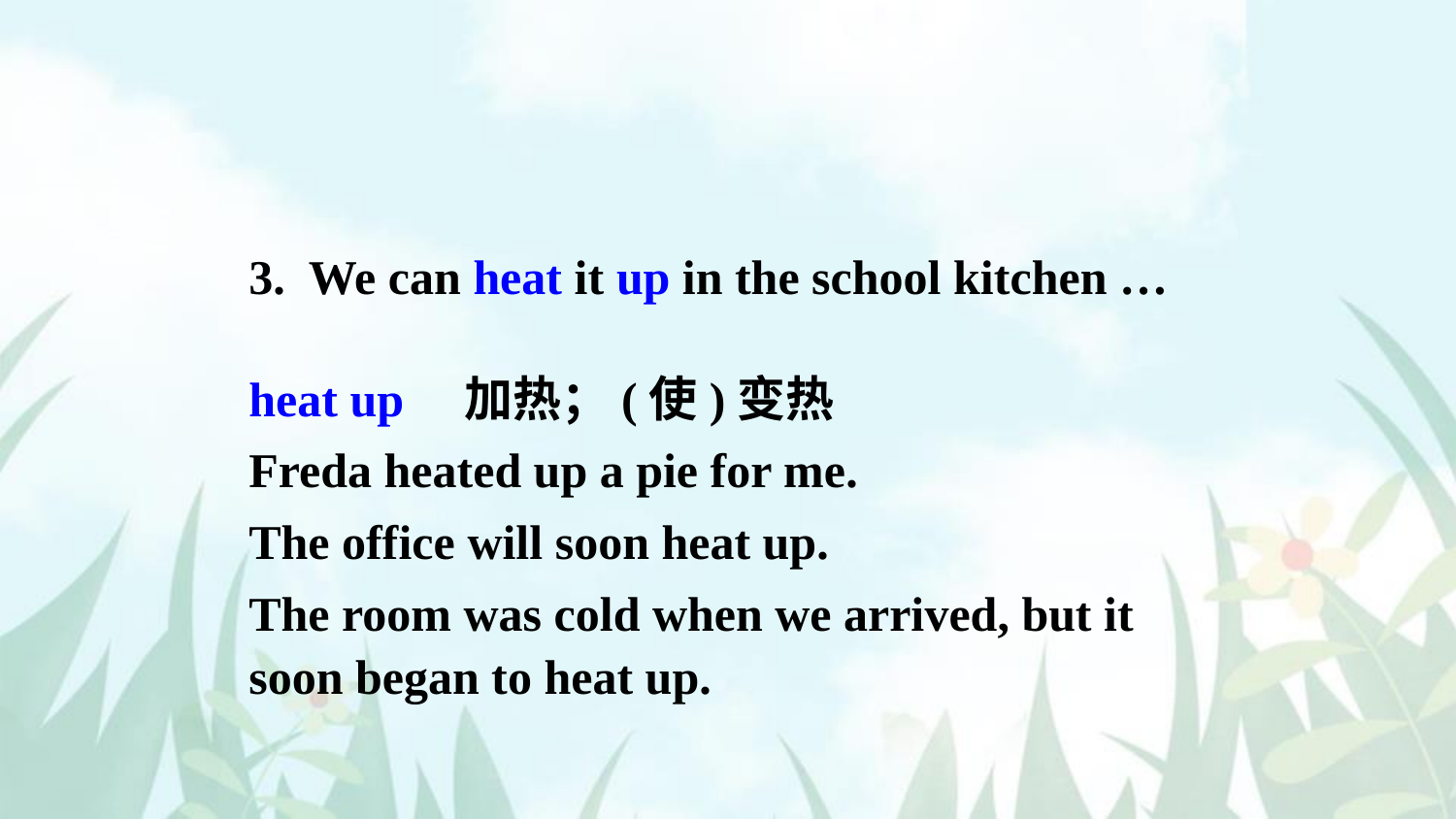

3.  We can heat it up in the school kitchen …
heat up    加热；(使)变热
Freda heated up a pie for me.
The office will soon heat up.
The room was cold when we arrived, but it soon began to heat up.